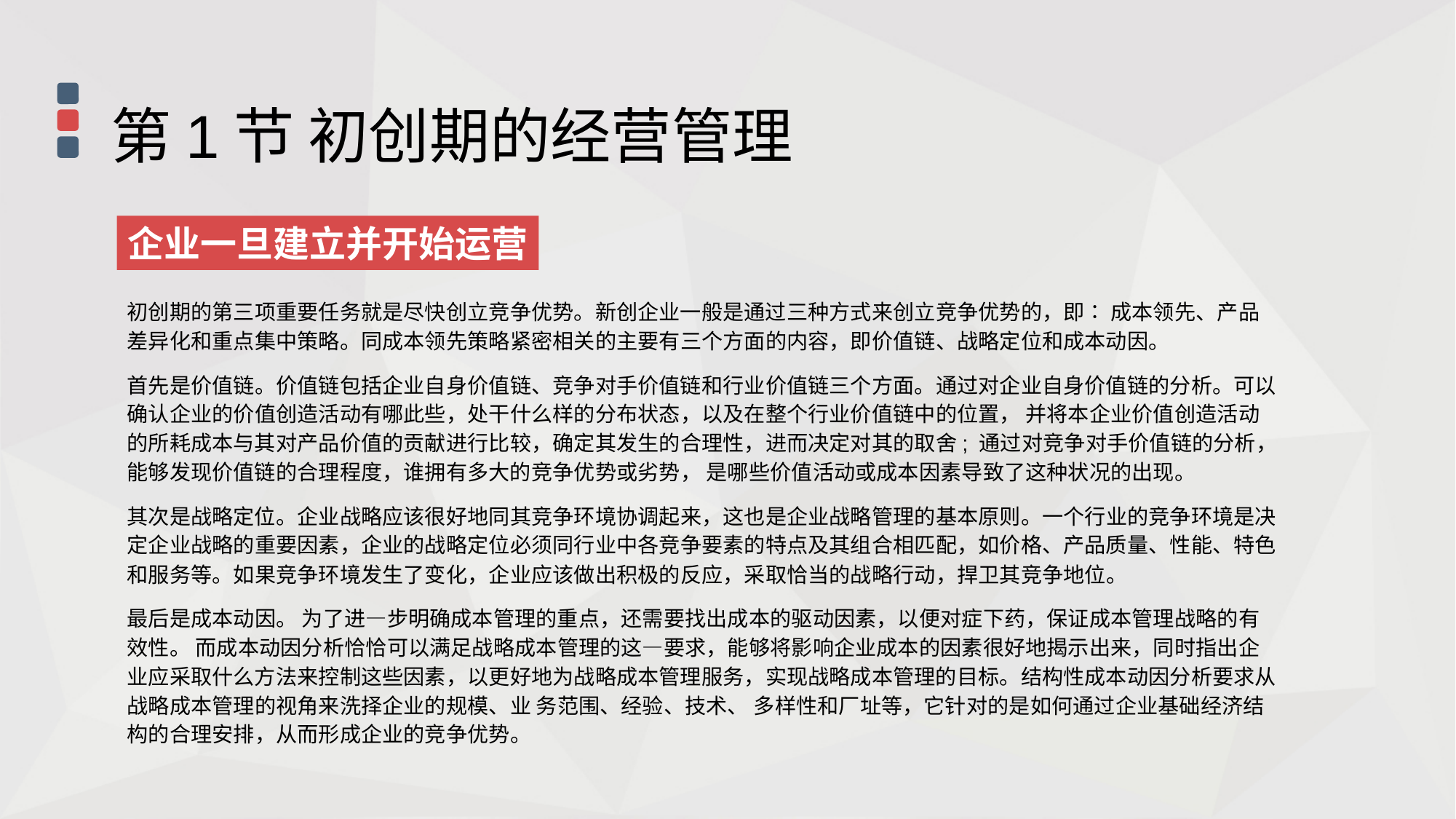

第1节 初创期的经营管理
企业一旦建立并开始运营
初创期的第三项重要任务就是尽快创立竞争优势。新创企业一般是通过三种方式来创立竞争优势的，即∶ 成本领先、产品差异化和重点集中策略。同成本领先策略紧密相关的主要有三个方面的内容，即价值链、战略定位和成本动因。
首先是价值链。价值链包括企业自身价值链、竞争对手价值链和行业价值链三个方面。通过对企业自身价值链的分析。可以确认企业的价值创造活动有哪此些，处干什么样的分布状态，以及在整个行业价值链中的位置， 并将本企业价值创造活动的所耗成本与其对产品价值的贡献进行比较，确定其发生的合理性，进而决定对其的取舍; 通过对竞争对手价值链的分析，能够发现价值链的合理程度，谁拥有多大的竞争优势或劣势， 是哪些价值活动或成本因素导致了这种状况的出现。
其次是战略定位。企业战略应该很好地同其竞争环境协调起来，这也是企业战略管理的基本原则。一个行业的竞争环境是决定企业战略的重要因素，企业的战略定位必须同行业中各竞争要素的特点及其组合相匹配，如价格、产品质量、性能、特色和服务等。如果竞争环境发生了变化，企业应该做出积极的反应，采取恰当的战略行动，捍卫其竞争地位。
最后是成本动因。 为了进—步明确成本管理的重点，还需要找出成本的驱动因素，以便对症下药，保证成本管理战略的有效性。 而成本动因分析恰恰可以满足战略成本管理的这—要求，能够将影响企业成本的因素很好地揭示出来，同时指出企业应采取什么方法来控制这些因素，以更好地为战略成本管理服务，实现战略成本管理的目标。结构性成本动因分析要求从战略成本管理的视角来洗择企业的规模、业 务范围、经验、技术、 多样性和厂址等，它针对的是如何通过企业基础经济结构的合理安排，从而形成企业的竞争优势。